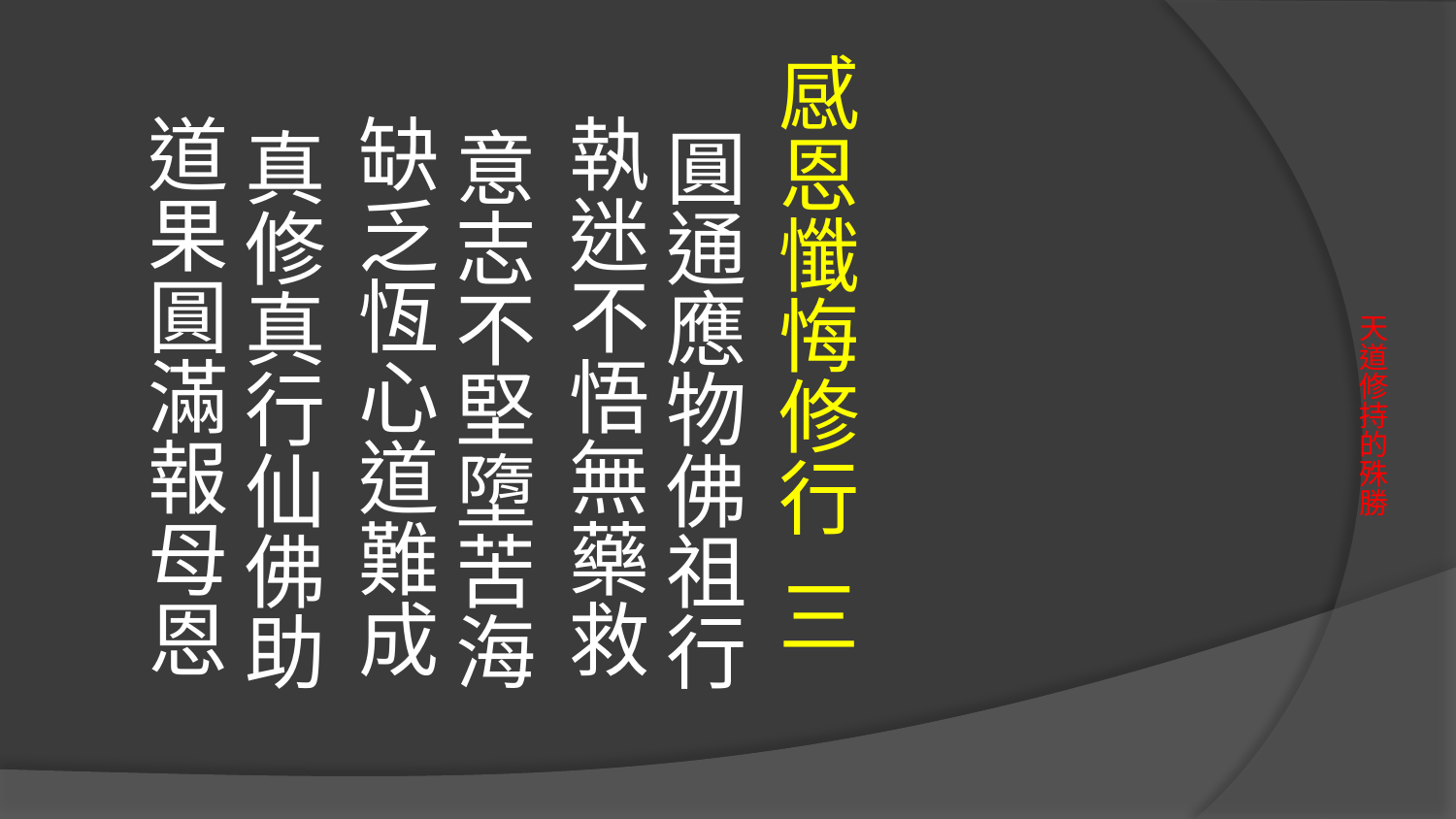

感恩懺悔修行  三
   圓通應物佛祖行　 執迷不悟無藥救
   意志不堅墮苦海　缺乏恆心道難成
   真修真行仙佛助　道果圓滿報母恩

# 天道修持的殊勝